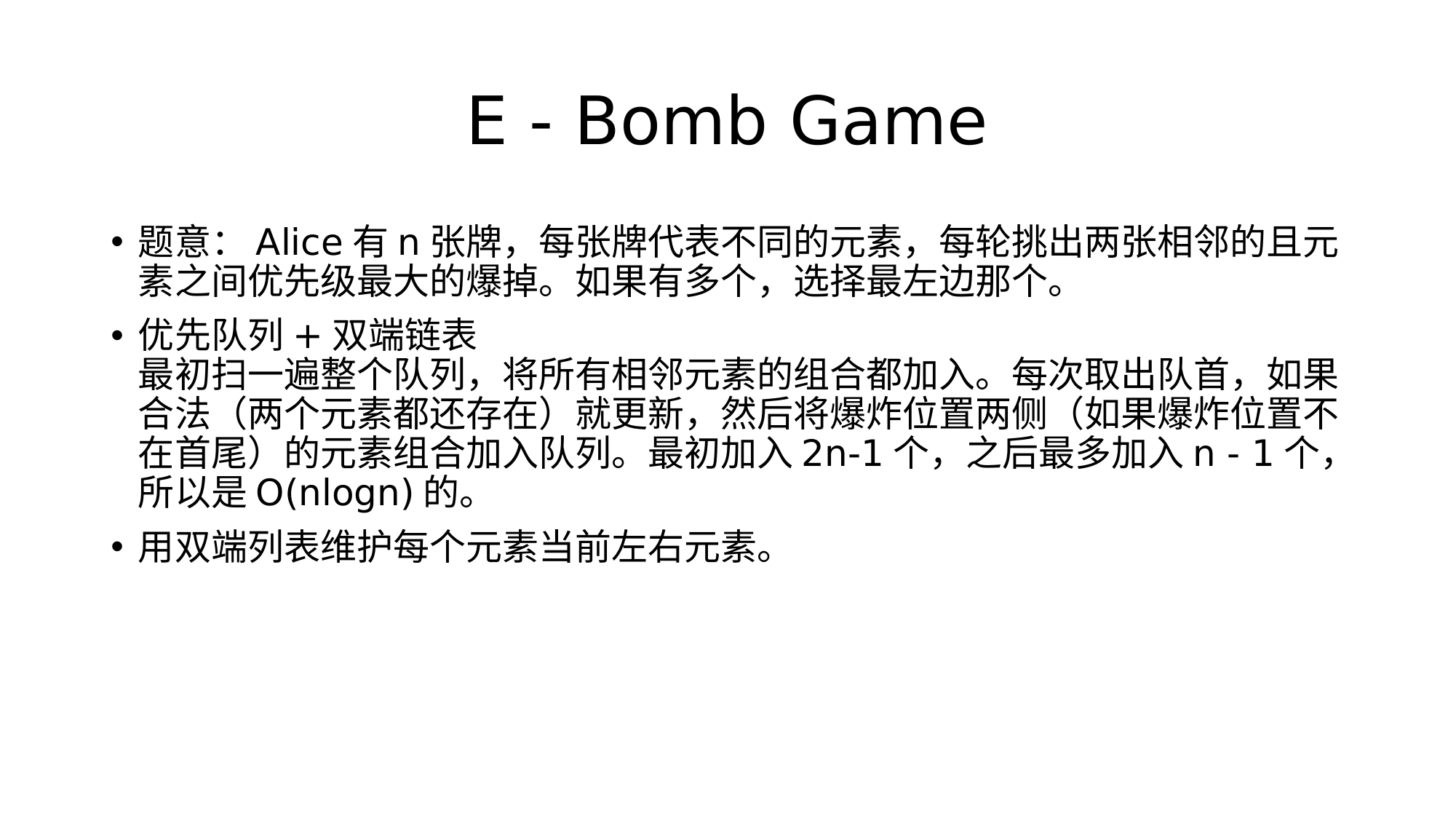

# E - Bomb Game
题意：Alice有n张牌，每张牌代表不同的元素，每轮挑出两张相邻的且元素之间优先级最大的爆掉。如果有多个，选择最左边那个。
优先队列+双端链表
最初扫一遍整个队列，将所有相邻元素的组合都加入。每次取出队首，如果合法（两个元素都还存在）就更新，然后将爆炸位置两侧（如果爆炸位置不在首尾）的元素组合加入队列。最初加入2n-1个，之后最多加入n - 1个，所以是O(nlogn)的。
用双端列表维护每个元素当前左右元素。